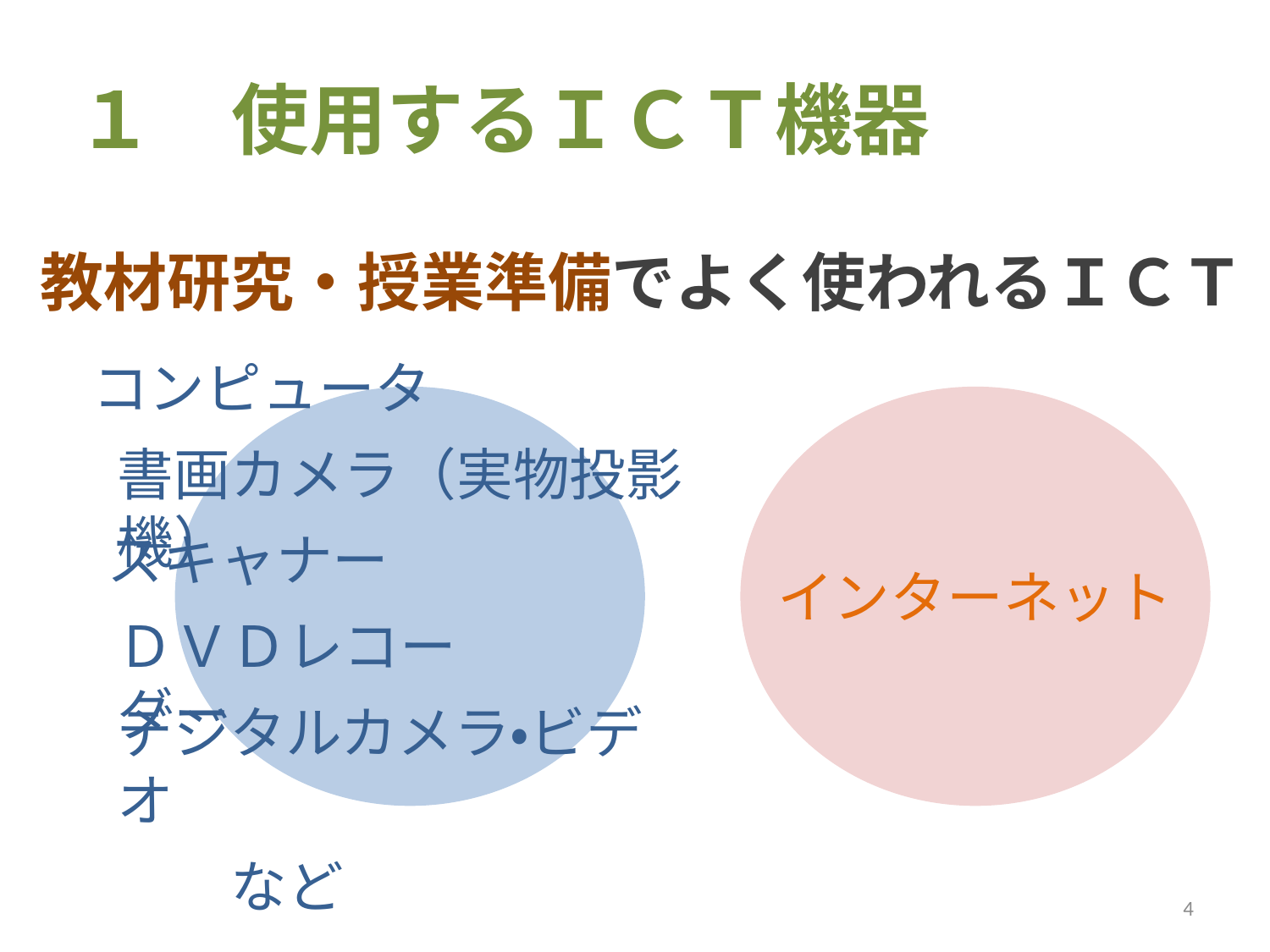

# １　使用するＩＣＴ機器
教材研究・授業準備でよく使われるＩＣＴ
コンピュータ

書画カメラ（実物投影機）
スキャナー
インターネット
ＤＶＤレコーダー
デジタルカメラ・ビデオ
　　　　　　　　　　　　など
4